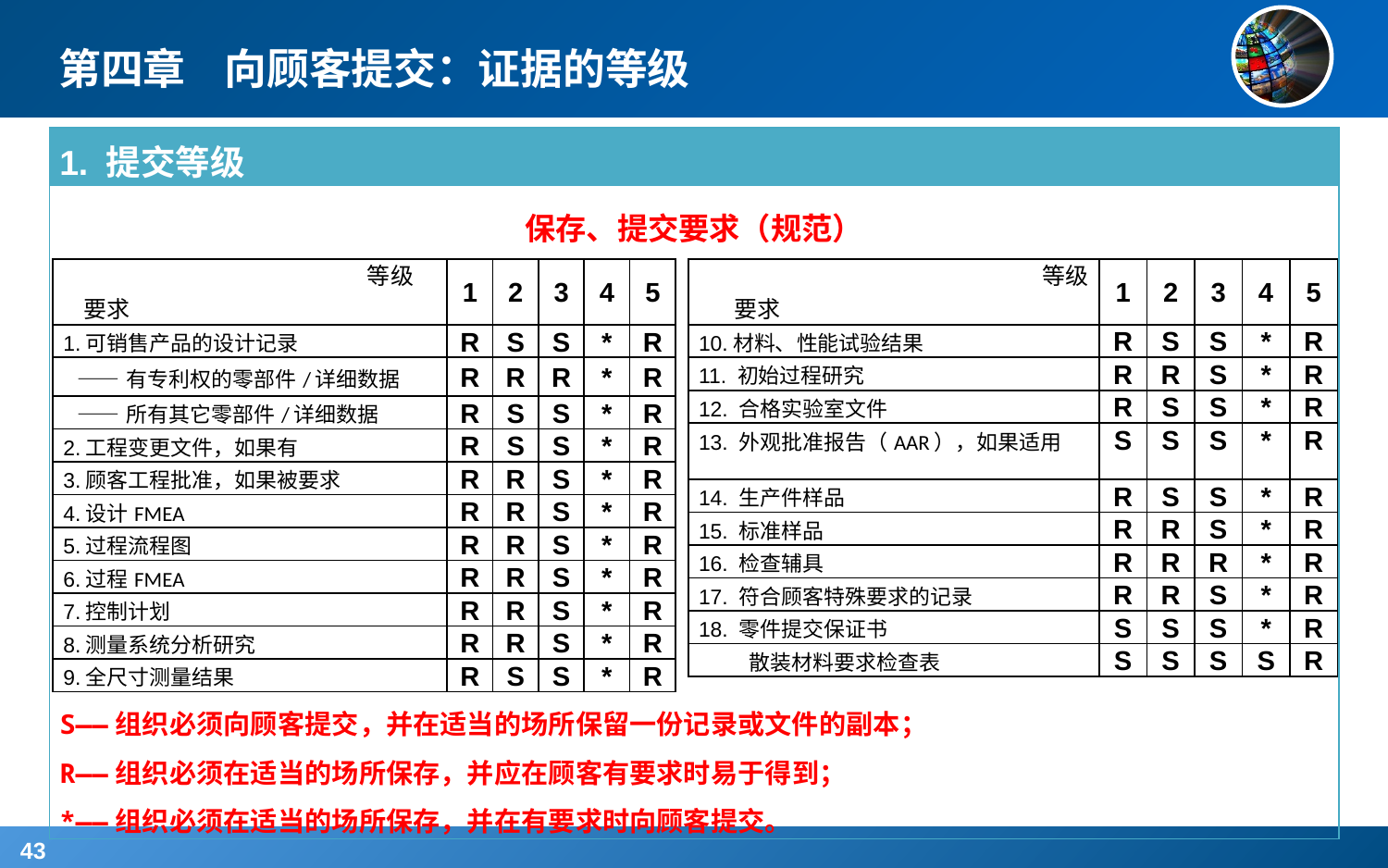

# 第四章    向顾客提交：证据的等级
| 1. 提交等级 |
| --- |
| 保存、提交要求（规范） S——组织必须向顾客提交，并在适当的场所保留一份记录或文件的副本； R——组织必须在适当的场所保存，并应在顾客有要求时易于得到； \*——组织必须在适当的场所保存，并在有要求时向顾客提交。 |
| 等级 要求 | 1 | 2 | 3 | 4 | 5 |
| --- | --- | --- | --- | --- | --- |
| 10.材料、性能试验结果 | R | S | S | \* | R |
| 11. 初始过程研究 | R | R | S | \* | R |
| 12. 合格实验室文件 | R | S | S | \* | R |
| 13. 外观批准报告（AAR），如果适用 | S | S | S | \* | R |
| 14. 生产件样品 | R | S | S | \* | R |
| 15. 标准样品 | R | R | S | \* | R |
| 16. 检查辅具 | R | R | R | \* | R |
| 17. 符合顾客特殊要求的记录 | R | R | S | \* | R |
| 18. 零件提交保证书 | S | S | S | \* | R |
| 散装材料要求检查表 | S | S | S | S | R |
| 等级 要求 | 1 | 2 | 3 | 4 | 5 |
| --- | --- | --- | --- | --- | --- |
| 1.可销售产品的设计记录 | R | S | S | \* | R |
| ——有专利权的零部件/详细数据 | R | R | R | \* | R |
| ——所有其它零部件/详细数据 | R | S | S | \* | R |
| 2.工程变更文件，如果有 | R | S | S | \* | R |
| 3.顾客工程批准，如果被要求 | R | R | S | \* | R |
| 4.设计FMEA | R | R | S | \* | R |
| 5.过程流程图 | R | R | S | \* | R |
| 6.过程FMEA | R | R | S | \* | R |
| 7.控制计划 | R | R | S | \* | R |
| 8.测量系统分析研究 | R | R | S | \* | R |
| 9.全尺寸测量结果 | R | S | S | \* | R |